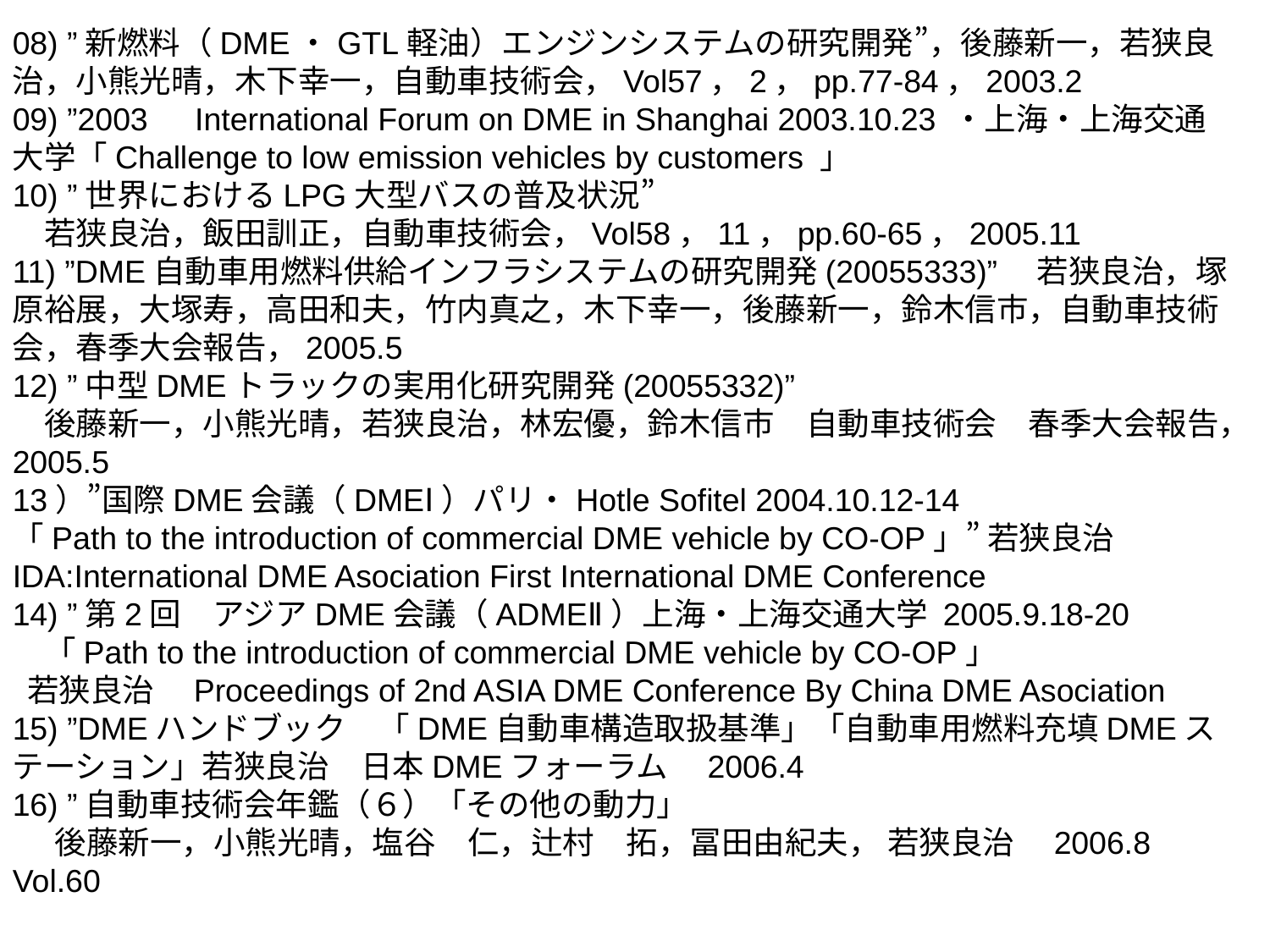

08) ”新燃料（DME・GTL軽油）エンジンシステムの研究開発”，後藤新一，若狭良治，小熊光晴，木下幸一，自動車技術会，Vol57，2，pp.77-84，2003.2
09) ”2003　International Forum on DME in Shanghai 2003.10.23 ・上海・上海交通大学「Challenge to low emission vehicles by customers 」
10) ”世界におけるLPG大型バスの普及状況”
　若狭良治，飯田訓正，自動車技術会，Vol58，11，pp.60-65，2005.11
11) ”DME自動車用燃料供給インフラシステムの研究開発(20055333)”　若狭良治，塚原裕展，大塚寿，高田和夫，竹内真之，木下幸一，後藤新一，鈴木信市，自動車技術会，春季大会報告，2005.5
12) ”中型DMEトラックの実用化研究開発(20055332)”
　後藤新一，小熊光晴，若狭良治，林宏優，鈴木信市　自動車技術会　春季大会報告，2005.5
13）”国際DME会議（DMEⅠ）パリ・Hotle Sofitel 2004.10.12-14
「Path to the introduction of commercial DME vehicle by CO-OP」” 若狭良治　IDA:International DME Asociation First International DME Conference
14) ”第2回　アジアDME会議（ADMEⅡ）上海・上海交通大学 2005.9.18-20
　「Path to the introduction of commercial DME vehicle by CO-OP」
 若狭良治　Proceedings of 2nd ASIA DME Conference By China DME Asociation
15) ”DMEハンドブック　「DME自動車構造取扱基準」「自動車用燃料充填DMEステーション」若狭良治　日本DMEフォーラム　2006.4
16) ”自動車技術会年鑑（６）「その他の動力」
後藤新一，小熊光晴，塩谷　仁，辻村　拓，冨田由紀夫， 若狭良治　2006.8  Vol.60